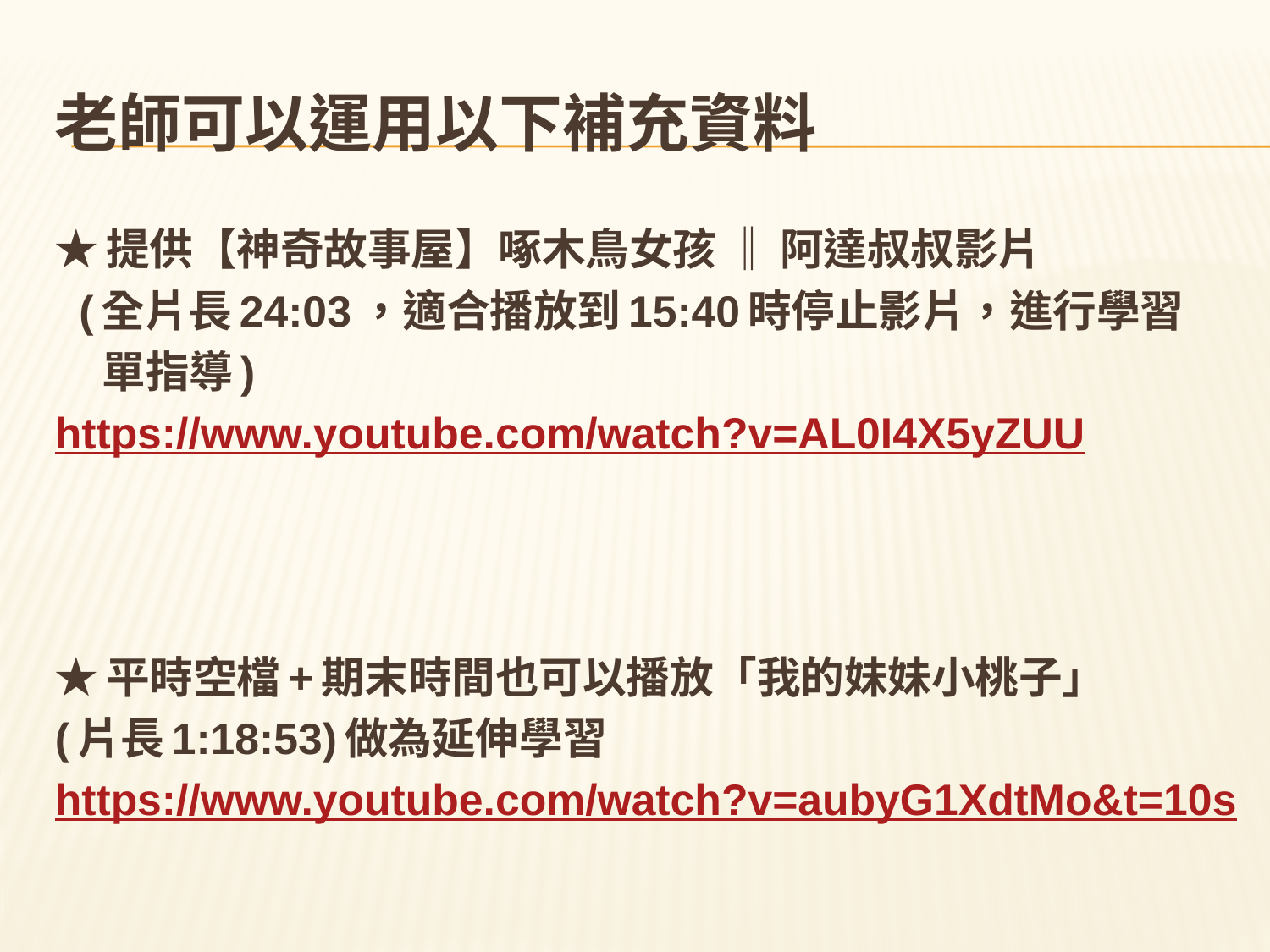

# 老師可以運用以下補充資料
★提供【神奇故事屋】啄木鳥女孩 ‖ 阿達叔叔影片
  (全片長24:03，適合播放到15:40時停止影片，進行學習
    單指導)
https://www.youtube.com/watch?v=AL0I4X5yZUU

★平時空檔+期末時間也可以播放「我的妹妹小桃子」
(片長1:18:53)做為延伸學習
https://www.youtube.com/watch?v=aubyG1XdtMo&t=10s